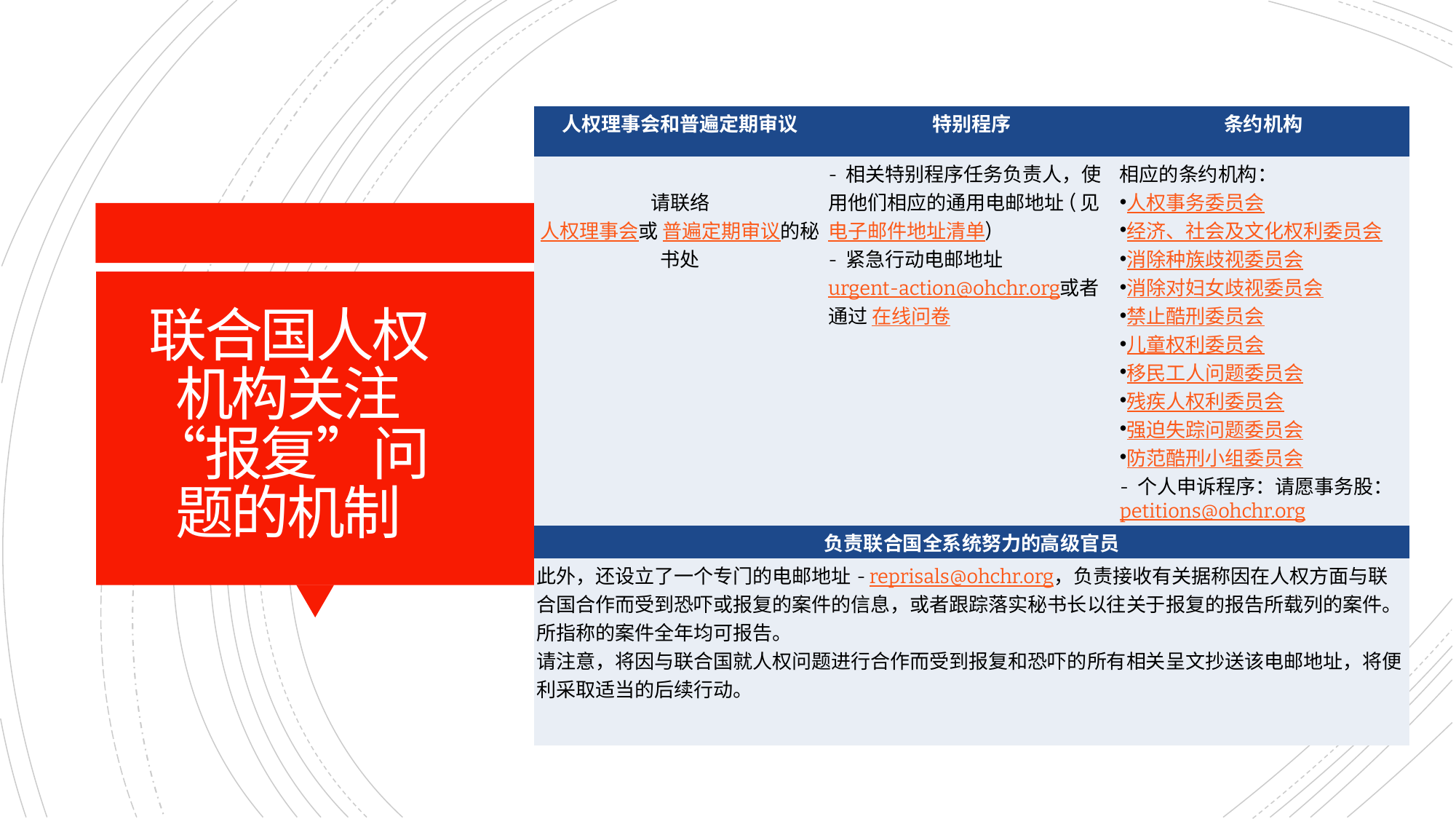

| 人权理事会和普遍定期审议 | 特别程序 | 条约机构 |
| --- | --- | --- |
| 请联络 人权理事会或 普遍定期审议的秘书处 | - 相关特别程序任务负责人，使用他们相应的通用电邮地址(见电子邮件地址清单) - 紧急行动电邮地址 urgent-action@ohchr.org或者通过 在线问卷 | 相应的条约机构： 人权事务委员会 经济、社会及文化权利委员会 消除种族歧视委员会 消除对妇女歧视委员会 禁止酷刑委员会 儿童权利委员会 移民工人问题委员会 残疾人权利委员会 强迫失踪问题委员会 防范酷刑小组委员会 - 个人申诉程序：请愿事务股： petitions@ohchr.org |
| 负责联合国全系统努力的高级官员 |  |  |
| 此外，还设立了一个专门的电邮地址- reprisals@ohchr.org，负责接收有关据称因在人权方面与联合国合作而受到恐吓或报复的案件的信息，或者跟踪落实秘书长以往关于报复的报告所载列的案件。所指称的案件全年均可报告。 请注意，将因与联合国就人权问题进行合作而受到报复和恐吓的所有相关呈文抄送该电邮地址，将便利采取适当的后续行动。 |  |  |
# 联合国人权机构关注“报复”问题的机制